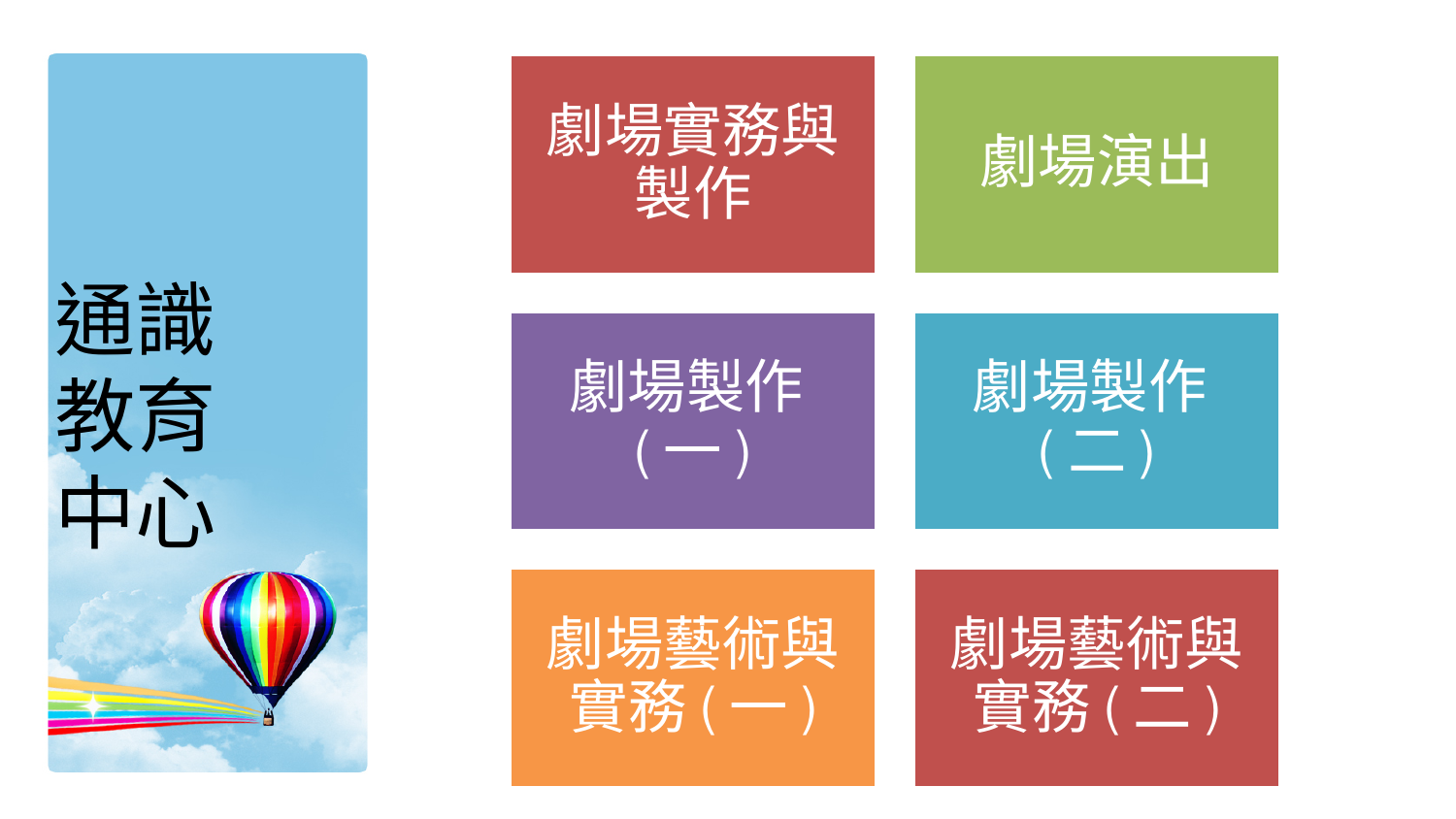

# 通識教育中心
劇場實務與製作
劇場演出
劇場製作(一)
劇場製作(二)
劇場藝術與實務(一)
劇場藝術與實務(二)